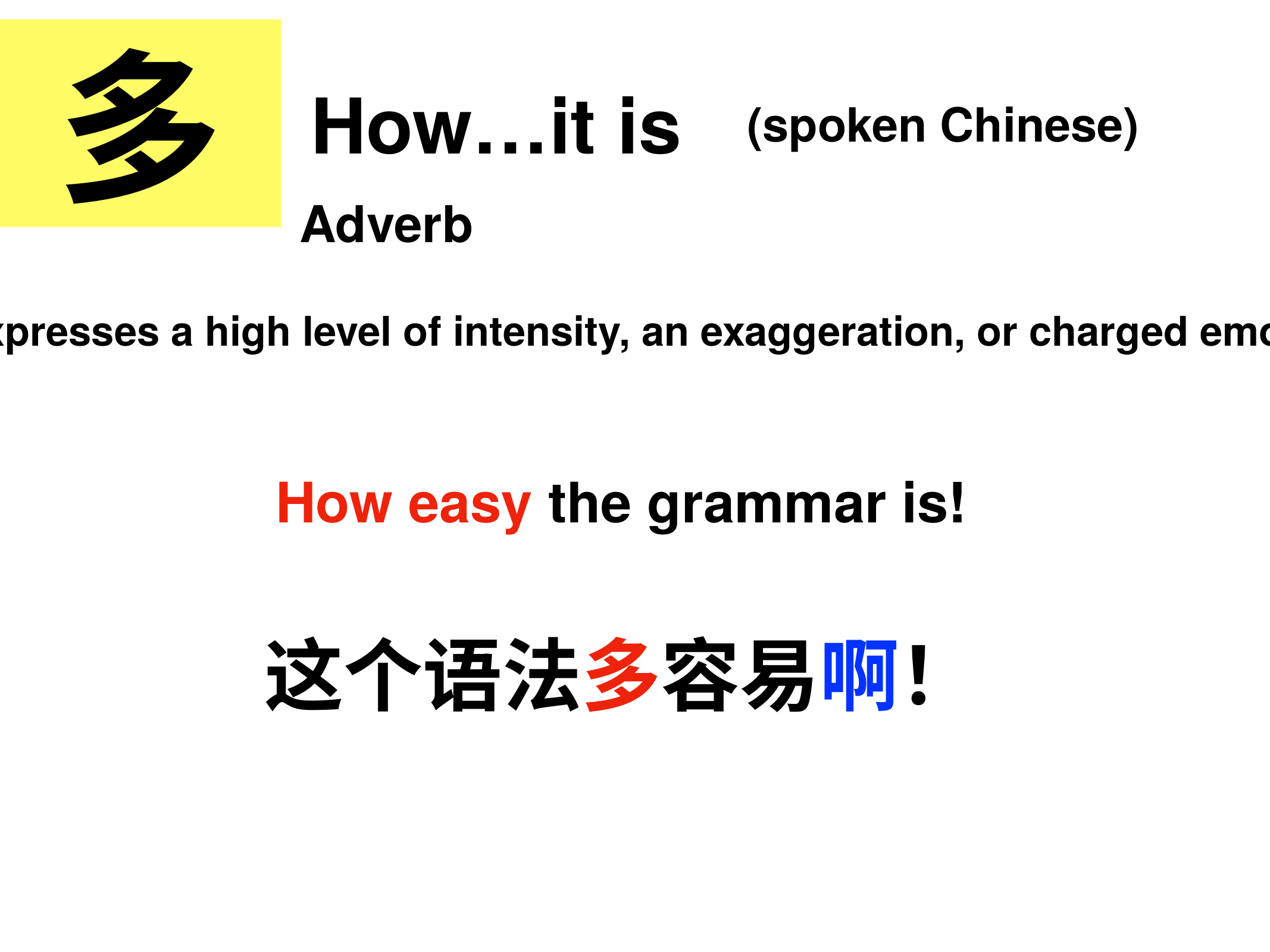

多
How…it is
(spoken Chinese)
Adverb
多 expresses a high level of intensity, an exaggeration, or charged emotion.
How easy the grammar is!
这个语法多容易啊！